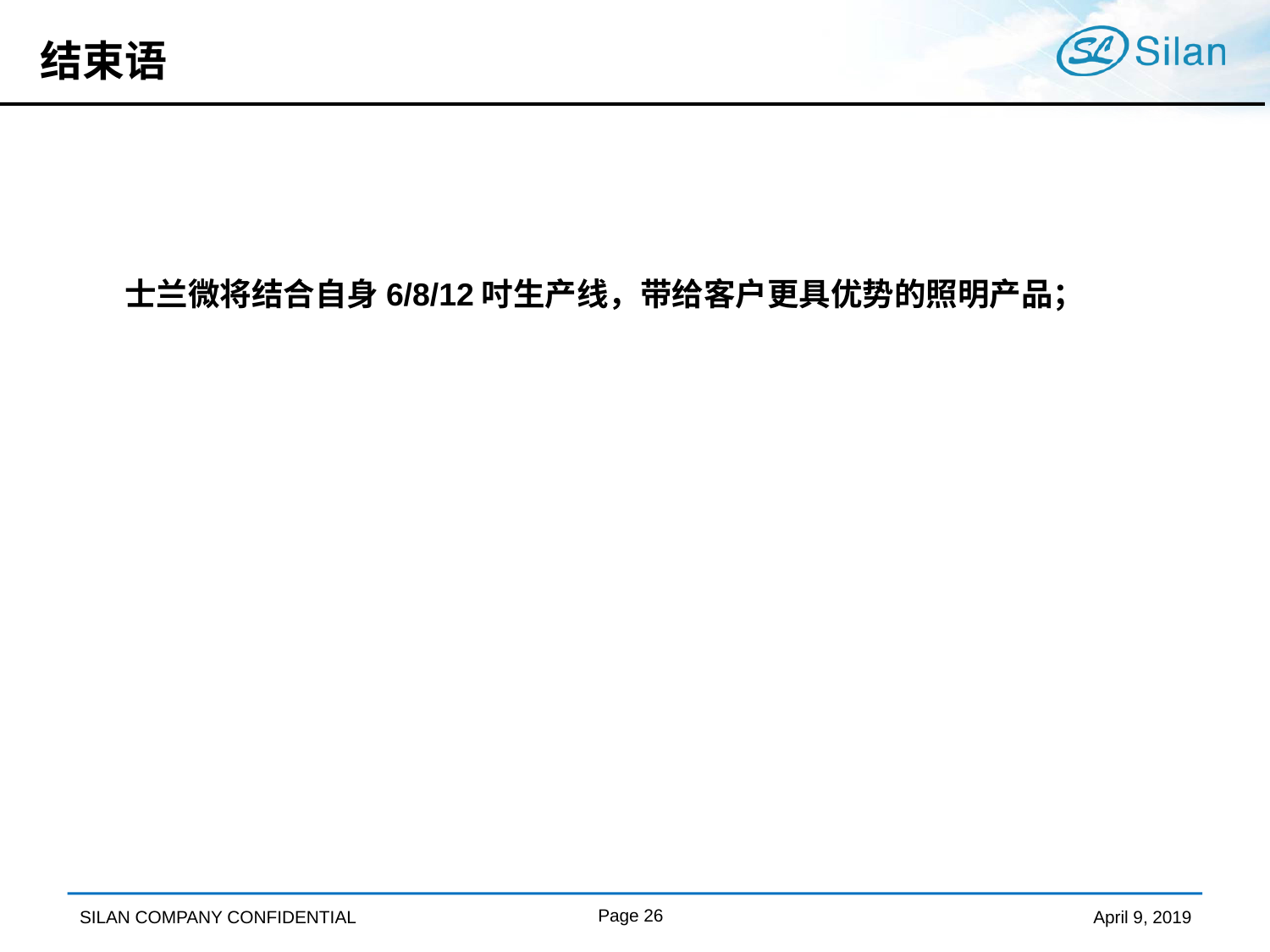

# 结束语

       士兰微将结合自身6/8/12吋生产线，带给客户更具优势的照明产品；
Page 26
April 9, 2019